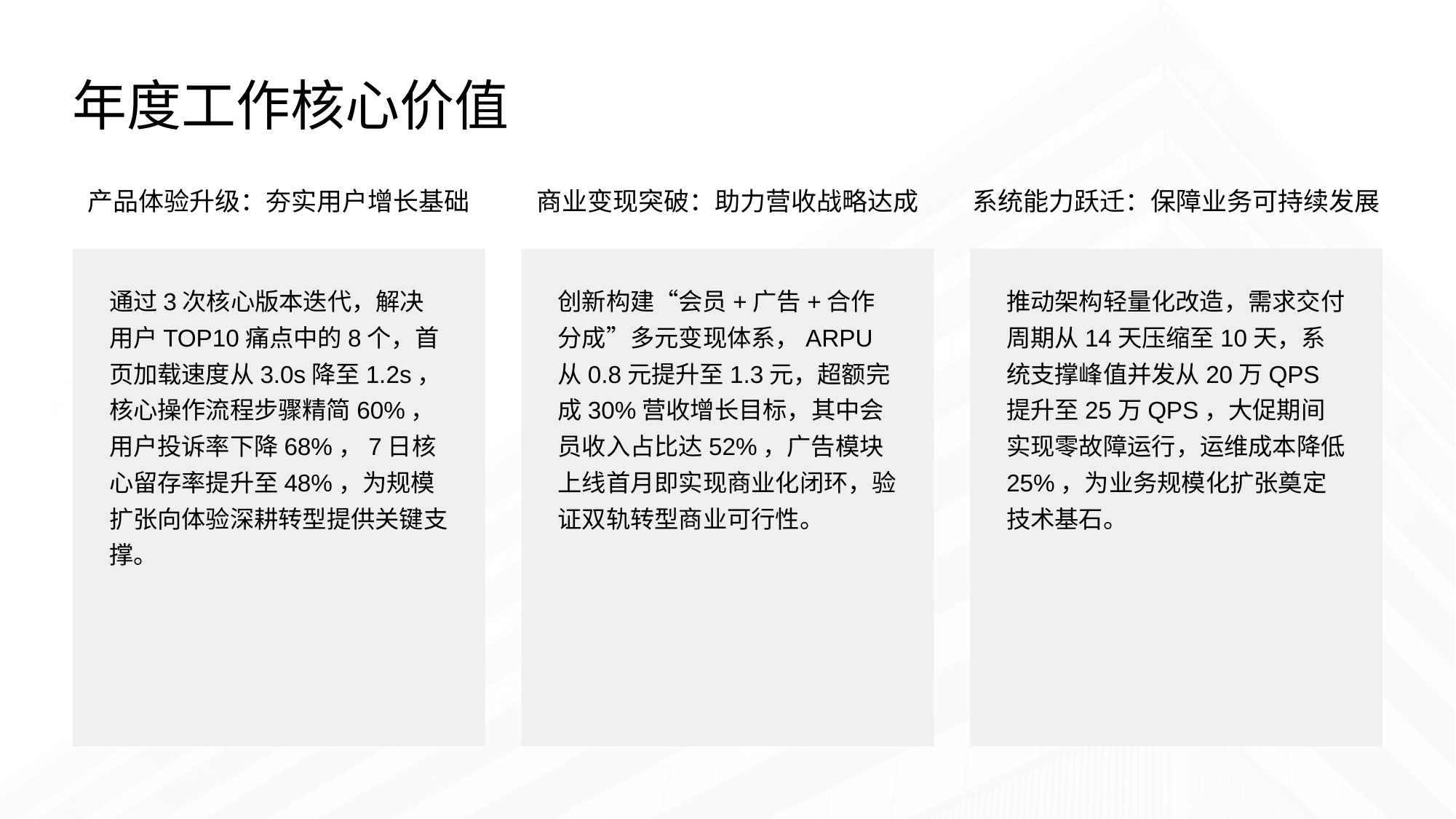

年度工作核心价值
产品体验升级：夯实用户增长基础
商业变现突破：助力营收战略达成
系统能力跃迁：保障业务可持续发展

通过3次核心版本迭代，解决用户TOP10痛点中的8个，首页加载速度从3.0s降至1.2s，核心操作流程步骤精简60%，用户投诉率下降68%，7日核心留存率提升至48%，为规模扩张向体验深耕转型提供关键支撑。
创新构建“会员+广告+合作分成”多元变现体系，ARPU从0.8元提升至1.3元，超额完成30%营收增长目标，其中会员收入占比达52%，广告模块上线首月即实现商业化闭环，验证双轨转型商业可行性。
推动架构轻量化改造，需求交付周期从14天压缩至10天，系统支撑峰值并发从20万QPS提升至25万QPS，大促期间实现零故障运行，运维成本降低25%，为业务规模化扩张奠定技术基石。